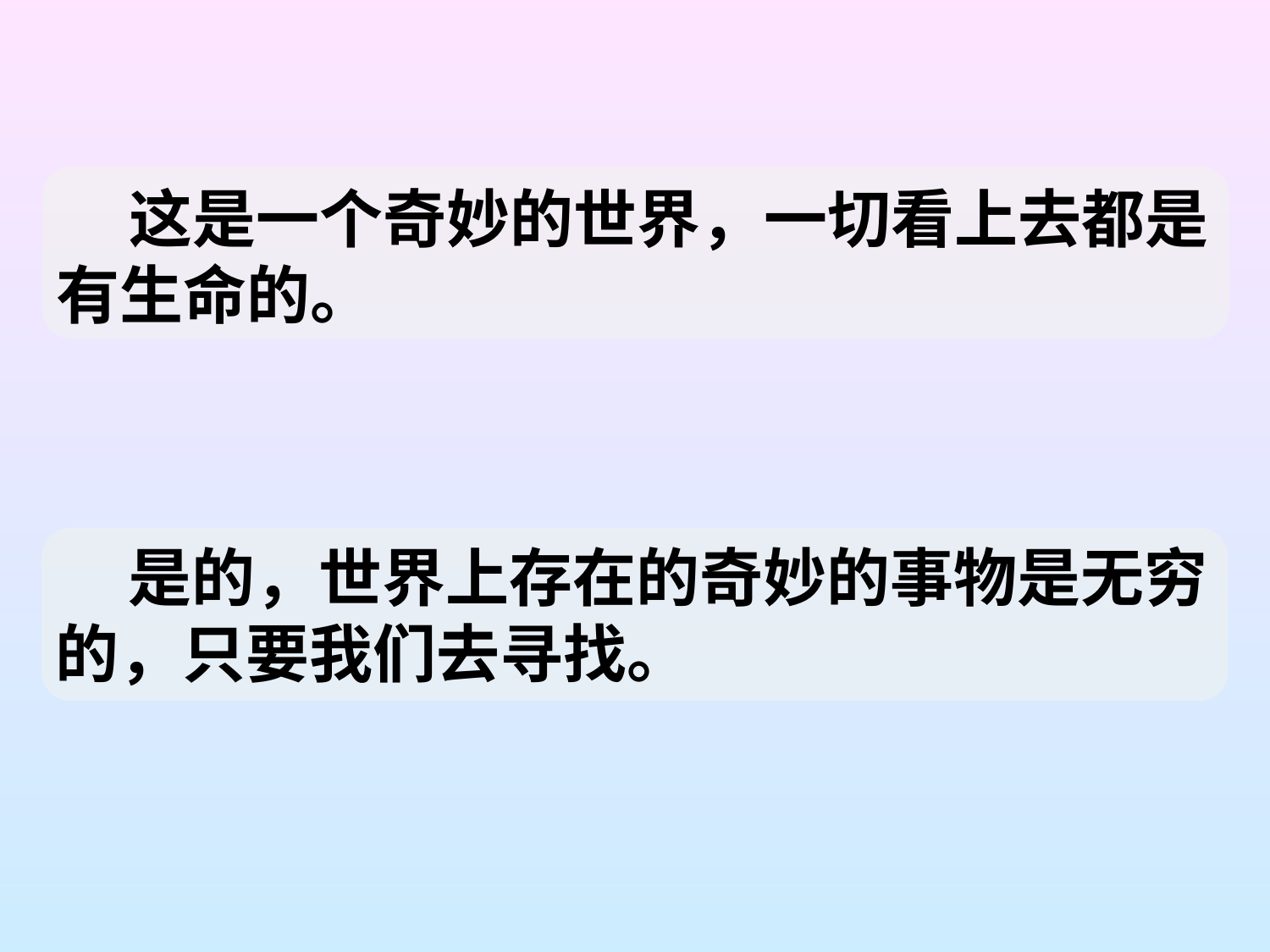

这是一个奇妙的世界，一切看上去都是有生命的。

    是的，世界上存在的奇妙的事物是无穷的，只要我们去寻找。